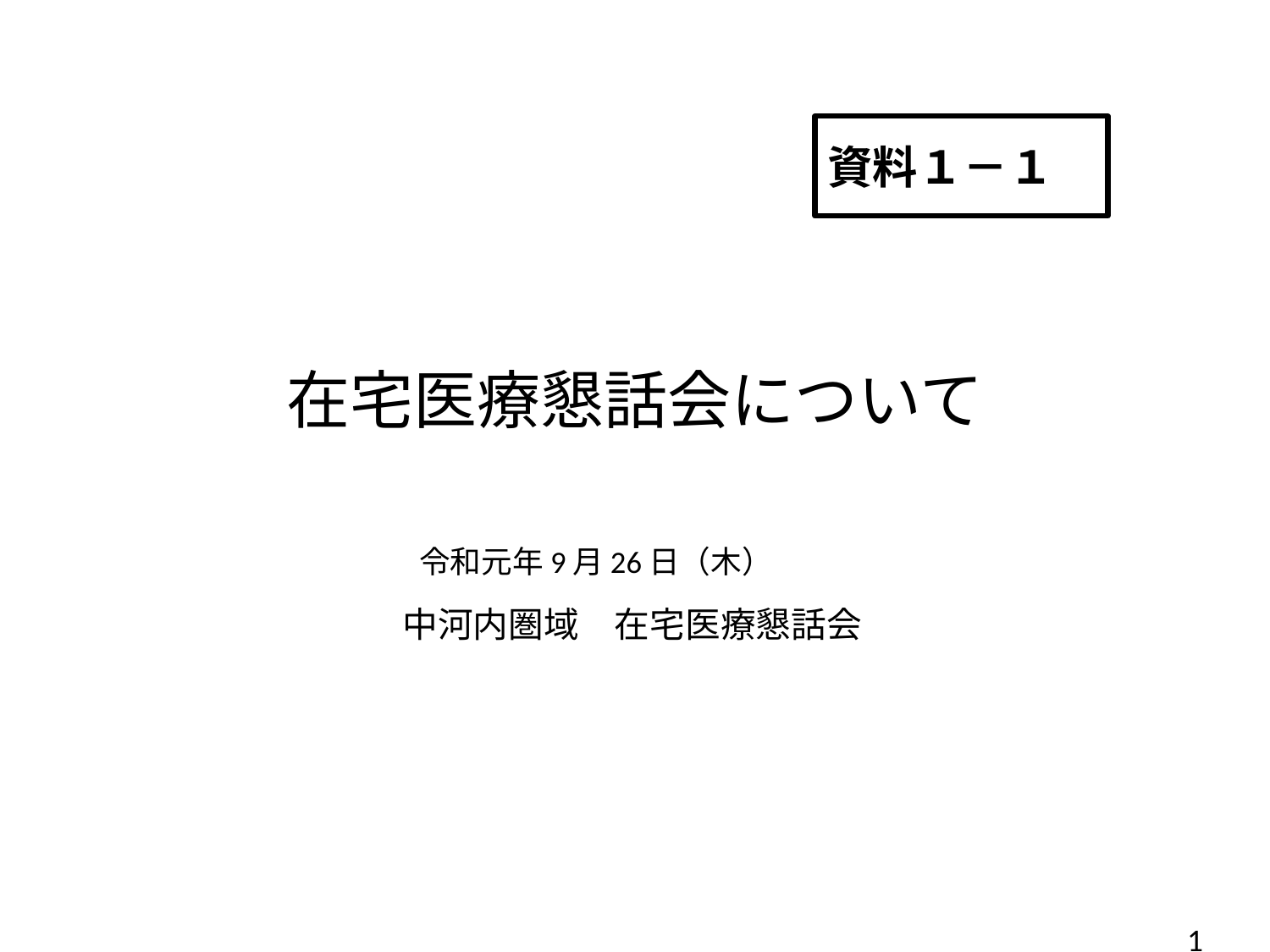

資料１－１
# 在宅医療懇話会について
令和元年9月26日（木）
中河内圏域　在宅医療懇話会
　1